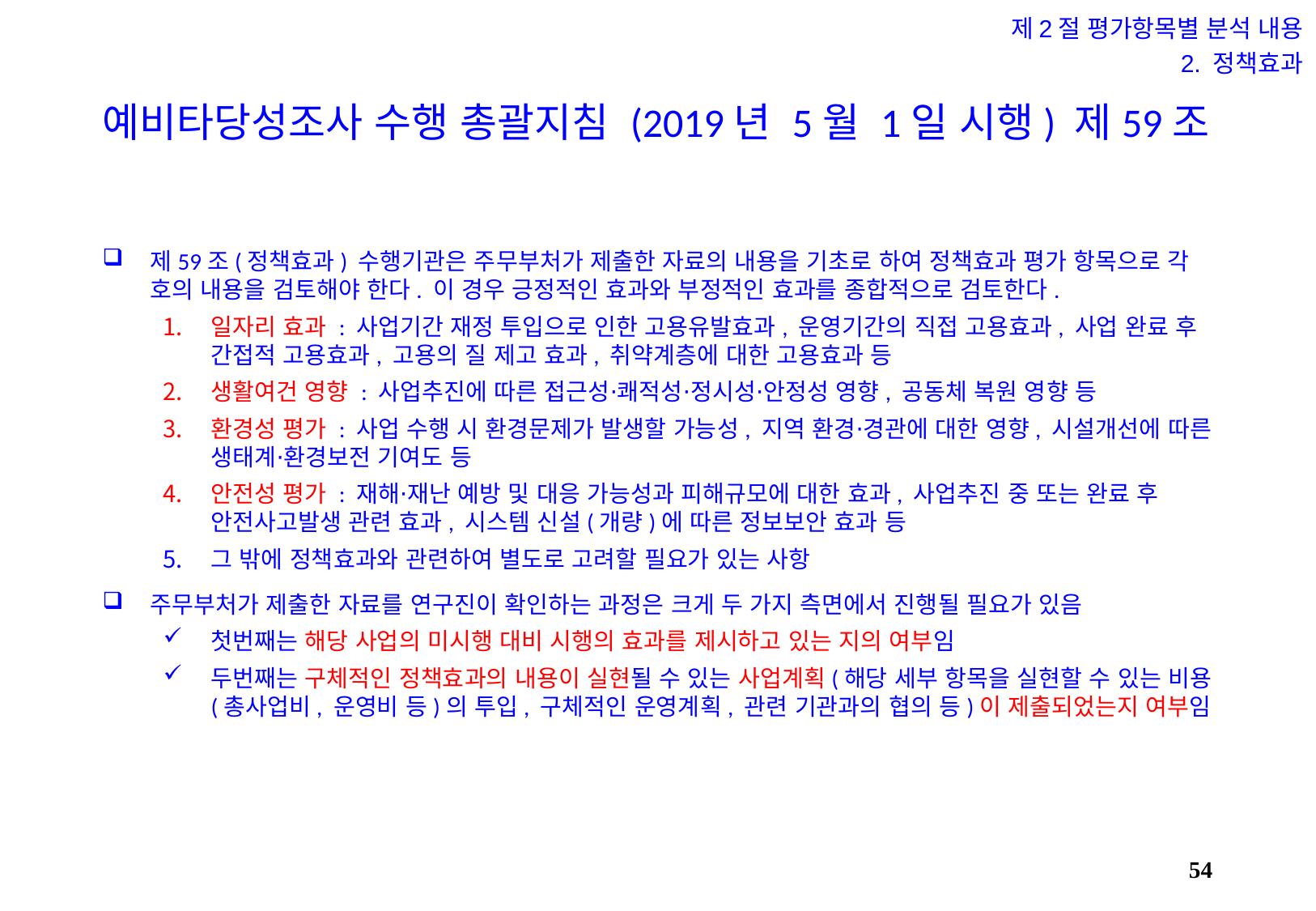

제2절 평가항목별 분석 내용
2. 정책효과
# 예비타당성조사 수행 총괄지침 (2019년 5월 1일 시행) 제59조
제59조(정책효과) 수행기관은 주무부처가 제출한 자료의 내용을 기초로 하여 정책효과 평가 항목으로 각 호의 내용을 검토해야 한다. 이 경우 긍정적인 효과와 부정적인 효과를 종합적으로 검토한다.
일자리 효과 : 사업기간 재정 투입으로 인한 고용유발효과, 운영기간의 직접 고용효과, 사업 완료 후 간접적 고용효과, 고용의 질 제고 효과, 취약계층에 대한 고용효과 등
생활여건 영향 : 사업추진에 따른 접근성⋅쾌적성⋅정시성⋅안정성 영향, 공동체 복원 영향 등
환경성 평가 : 사업 수행 시 환경문제가 발생할 가능성, 지역 환경⋅경관에 대한 영향, 시설개선에 따른 생태계⋅환경보전 기여도 등
안전성 평가 : 재해⋅재난 예방 및 대응 가능성과 피해규모에 대한 효과, 사업추진 중 또는 완료 후 안전사고발생 관련 효과, 시스템 신설(개량)에 따른 정보보안 효과 등
그 밖에 정책효과와 관련하여 별도로 고려할 필요가 있는 사항
주무부처가 제출한 자료를 연구진이 확인하는 과정은 크게 두 가지 측면에서 진행될 필요가 있음
첫번째는 해당 사업의 미시행 대비 시행의 효과를 제시하고 있는 지의 여부임
두번째는 구체적인 정책효과의 내용이 실현될 수 있는 사업계획(해당 세부 항목을 실현할 수 있는 비용(총사업비, 운영비 등)의 투입, 구체적인 운영계획, 관련 기관과의 협의 등)이 제출되었는지 여부임
54